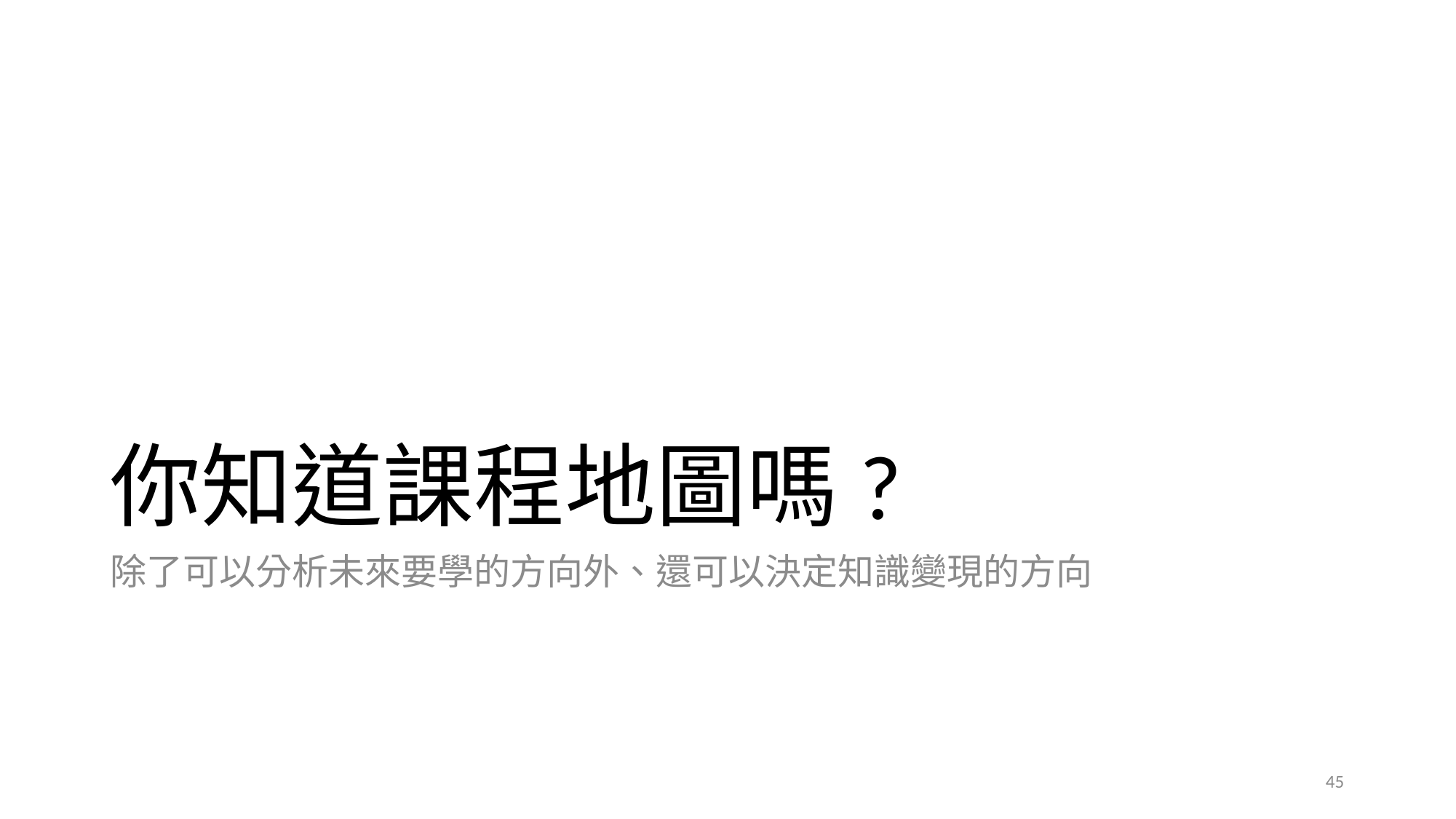

# 你知道課程地圖嗎?
除了可以分析未來要學的方向外、還可以決定知識變現的方向
45